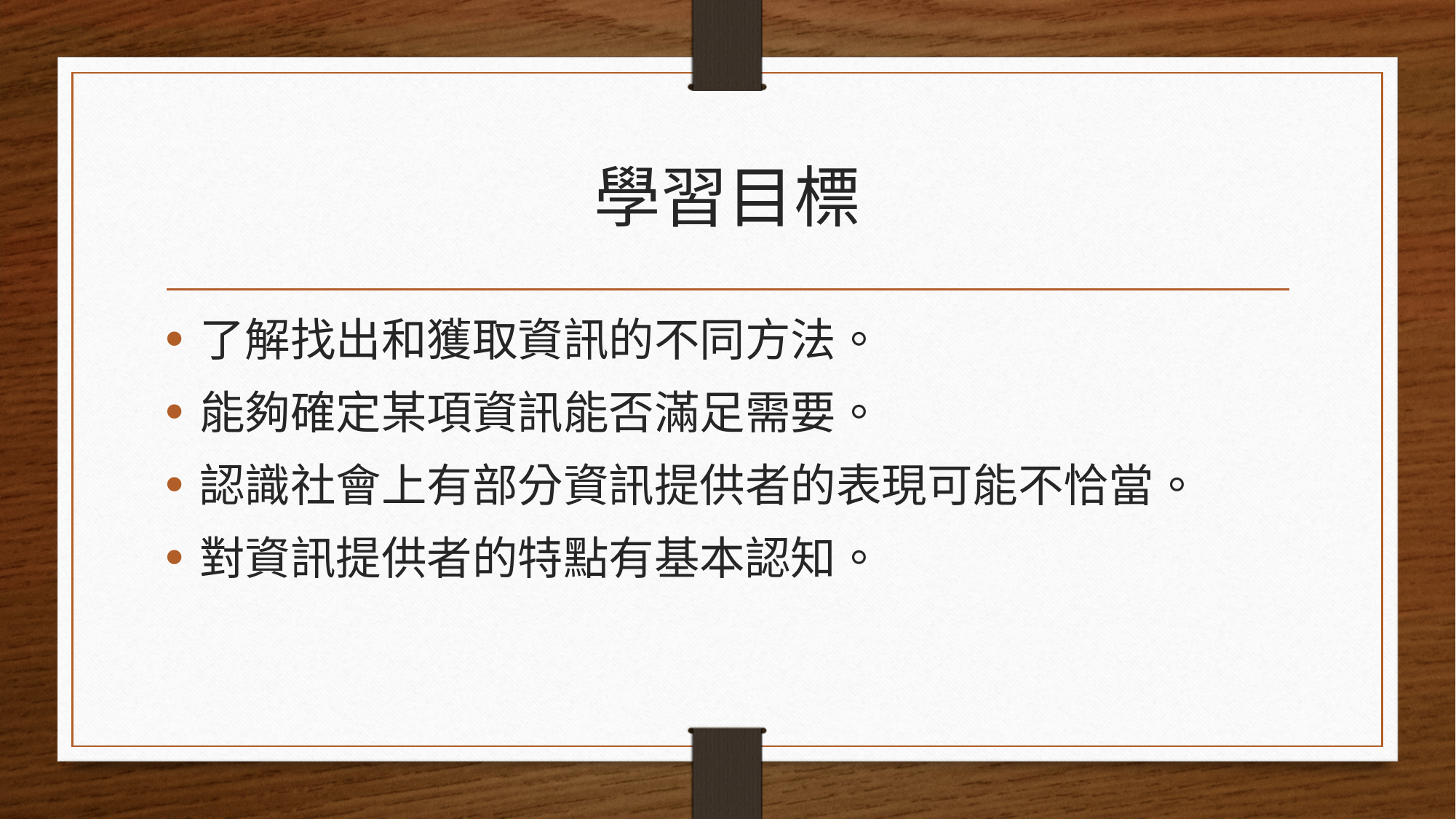

# 學習目標
了解找出和獲取資訊的不同方法。
能夠確定某項資訊能否滿足需要。
認識社會上有部分資訊提供者的表現可能不恰當。
對資訊提供者的特點有基本認知。